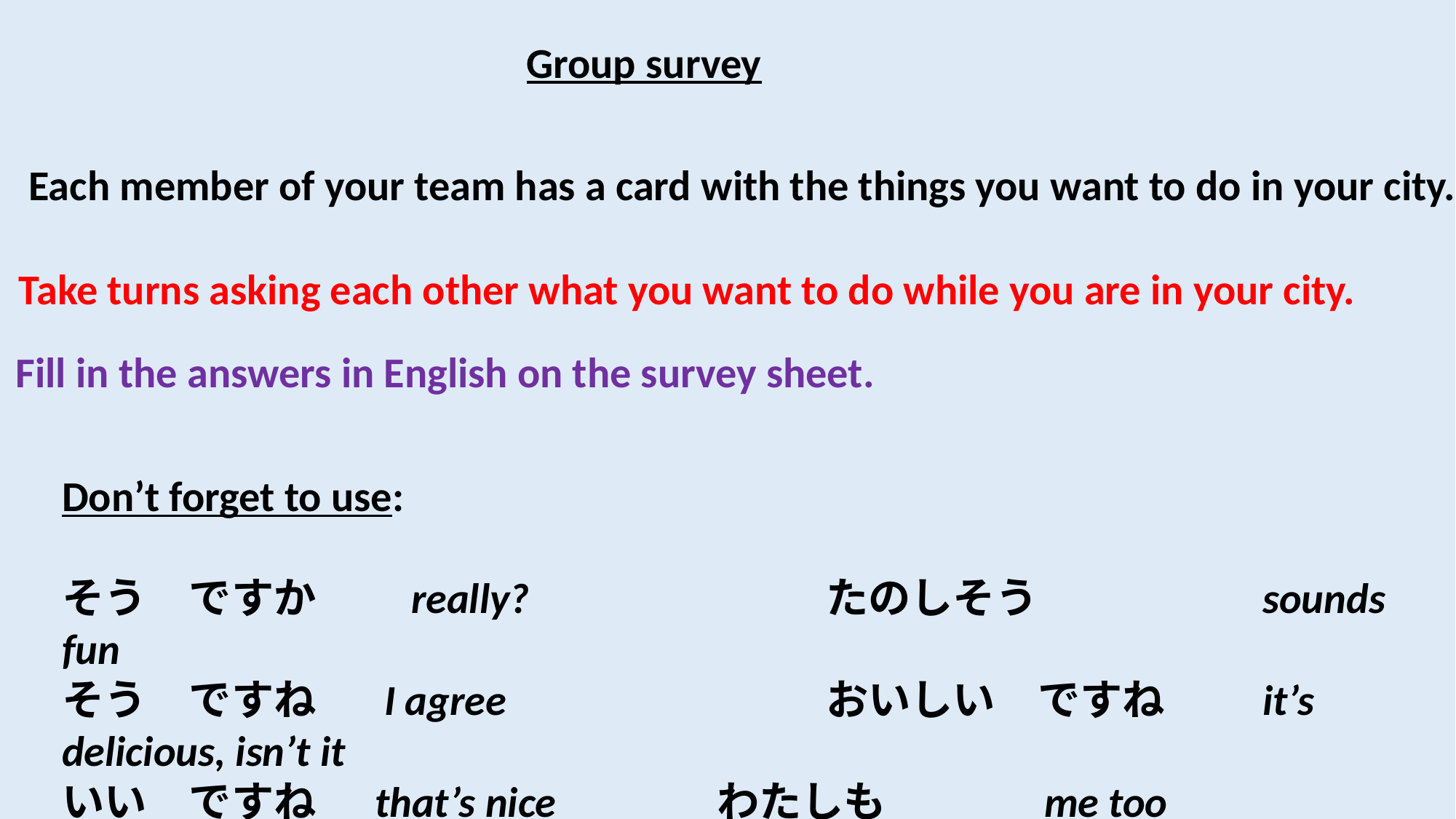

Group survey
Each member of your team has a card with the things you want to do in your city.
Take turns asking each other what you want to do while you are in your city.

Fill in the answers in English on the survey sheet.
Don’t forget to use:

そう　ですか　　really?			たのしそう　		sounds fun
そう　ですね      I agree			おいしい　ですね	it’s delicious, isn’t it
いい　ですね     that’s nice		わたしも		me too
なるほど             of course, I see		わかりました	I see, I understand